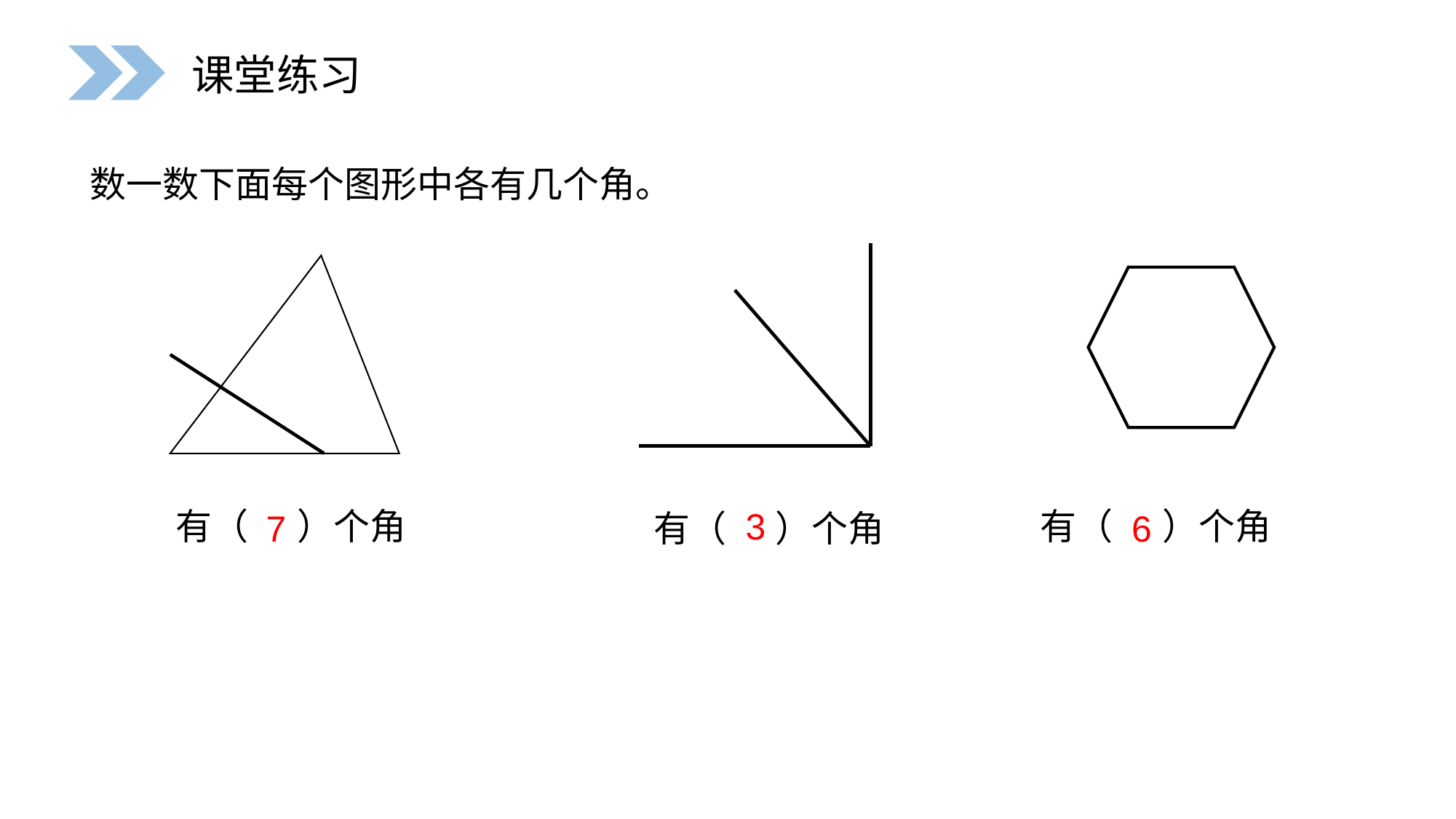

课堂练习
数一数下面每个图形中各有几个角。

有（      ）个角
3
有（      ）个角
6
有（      ）个角
7